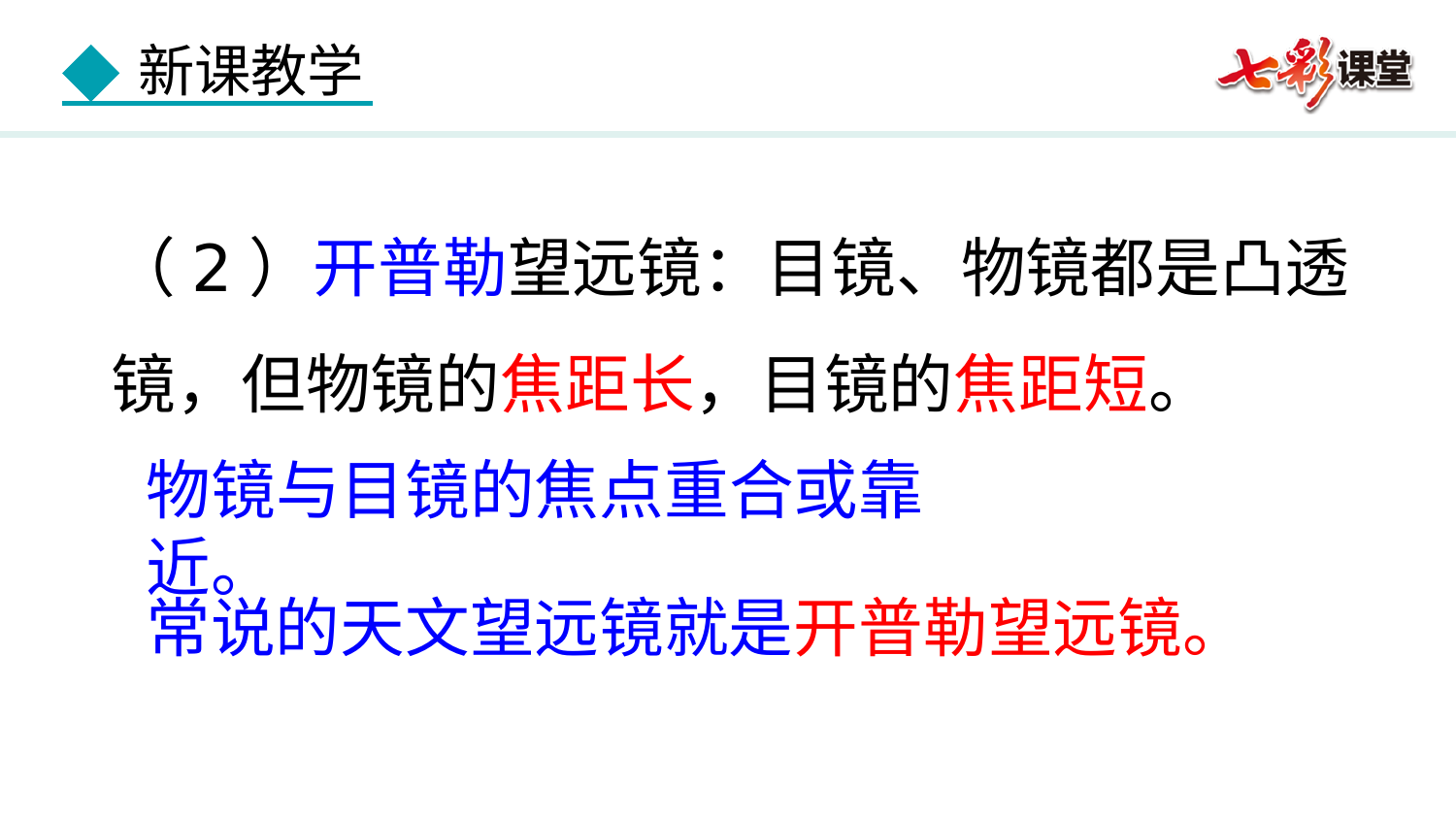

（2）开普勒望远镜：目镜、物镜都是凸透镜，但物镜的焦距长，目镜的焦距短。
物镜与目镜的焦点重合或靠近。
常说的天文望远镜就是开普勒望远镜。